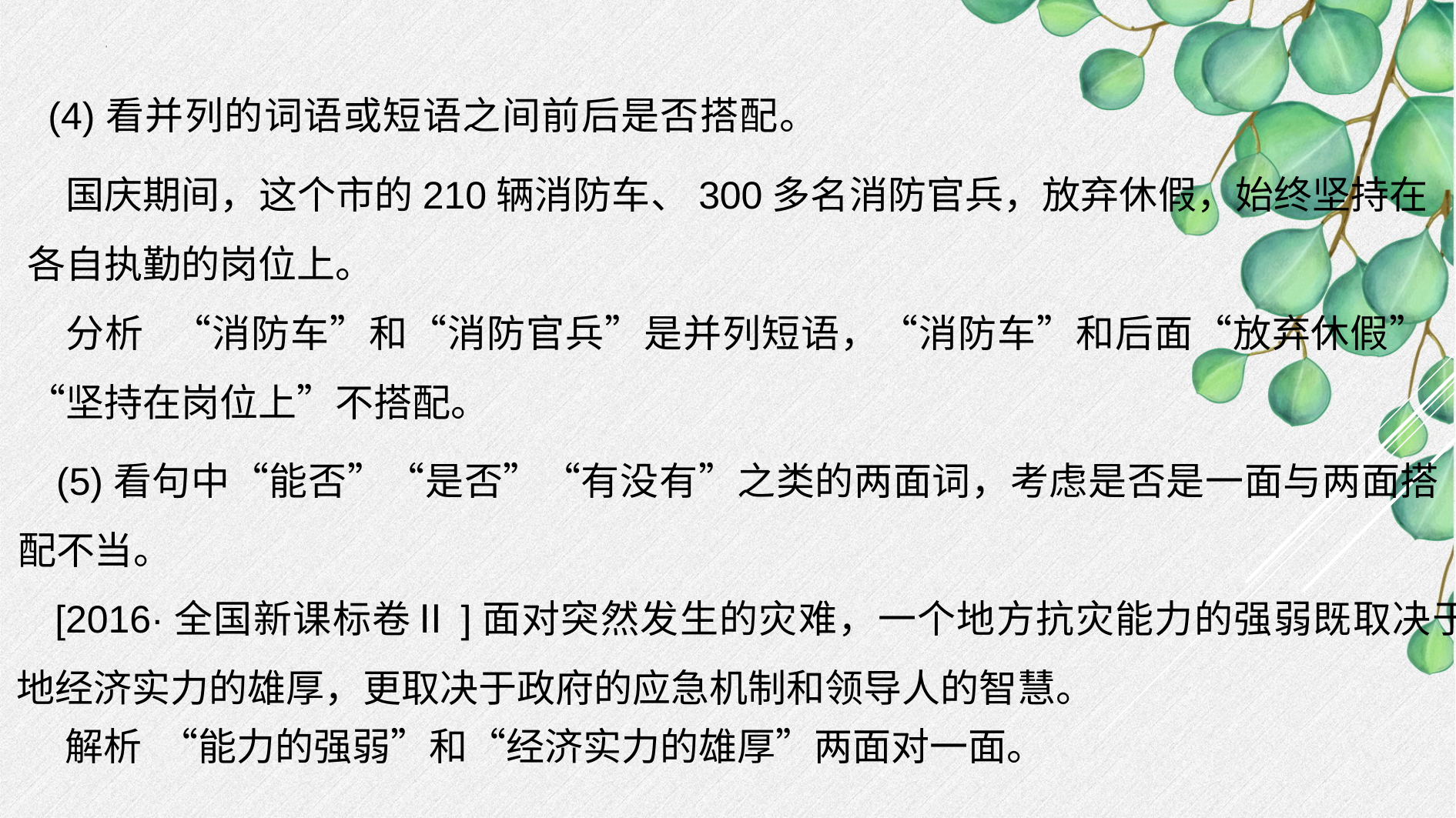

(4)看并列的词语或短语之间前后是否搭配。
国庆期间，这个市的210辆消防车、300多名消防官兵，放弃休假，始终坚持在各自执勤的岗位上。
分析   “消防车”和“消防官兵”是并列短语，“消防车”和后面“放弃休假”“坚持在岗位上”不搭配。
(5)看句中“能否”“是否”“有没有”之类的两面词，考虑是否是一面与两面搭配不当。
[2016·全国新课标卷Ⅱ]面对突然发生的灾难，一个地方抗灾能力的强弱既取决于当地经济实力的雄厚，更取决于政府的应急机制和领导人的智慧。
解析  “能力的强弱”和“经济实力的雄厚”两面对一面。